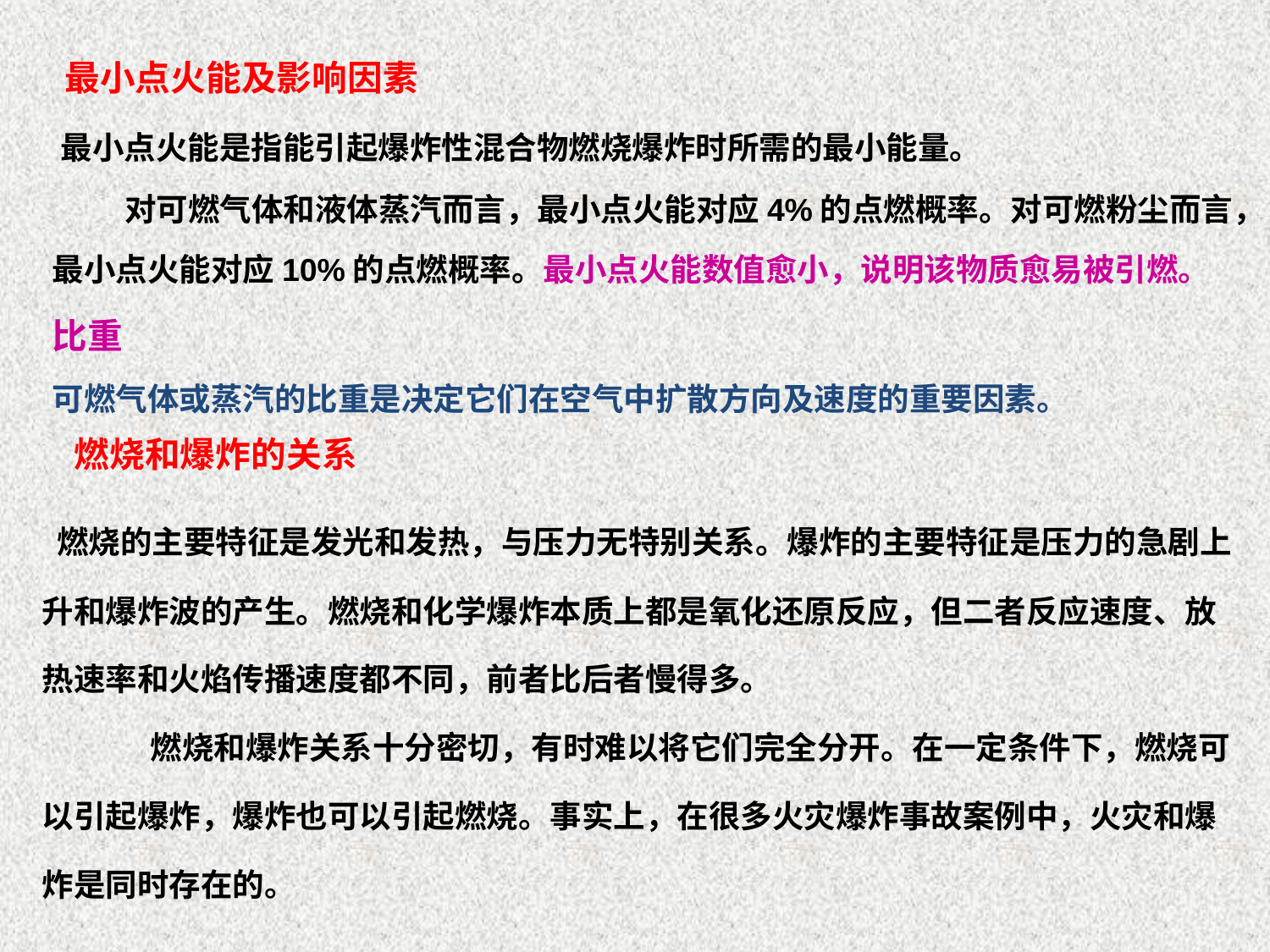

最小点火能及影响因素
 最小点火能是指能引起爆炸性混合物燃烧爆炸时所需的最小能量。
         对可燃气体和液体蒸汽而言，最小点火能对应4%的点燃概率。对可燃粉尘而言，最小点火能对应10%的点燃概率。最小点火能数值愈小，说明该物质愈易被引燃。
比重
可燃气体或蒸汽的比重是决定它们在空气中扩散方向及速度的重要因素。

燃烧和爆炸的关系
 燃烧的主要特征是发光和发热，与压力无特别关系。爆炸的主要特征是压力的急剧上升和爆炸波的产生。燃烧和化学爆炸本质上都是氧化还原反应，但二者反应速度、放热速率和火焰传播速度都不同，前者比后者慢得多。
              燃烧和爆炸关系十分密切，有时难以将它们完全分开。在一定条件下，燃烧可以引起爆炸，爆炸也可以引起燃烧。事实上，在很多火灾爆炸事故案例中，火灾和爆炸是同时存在的。